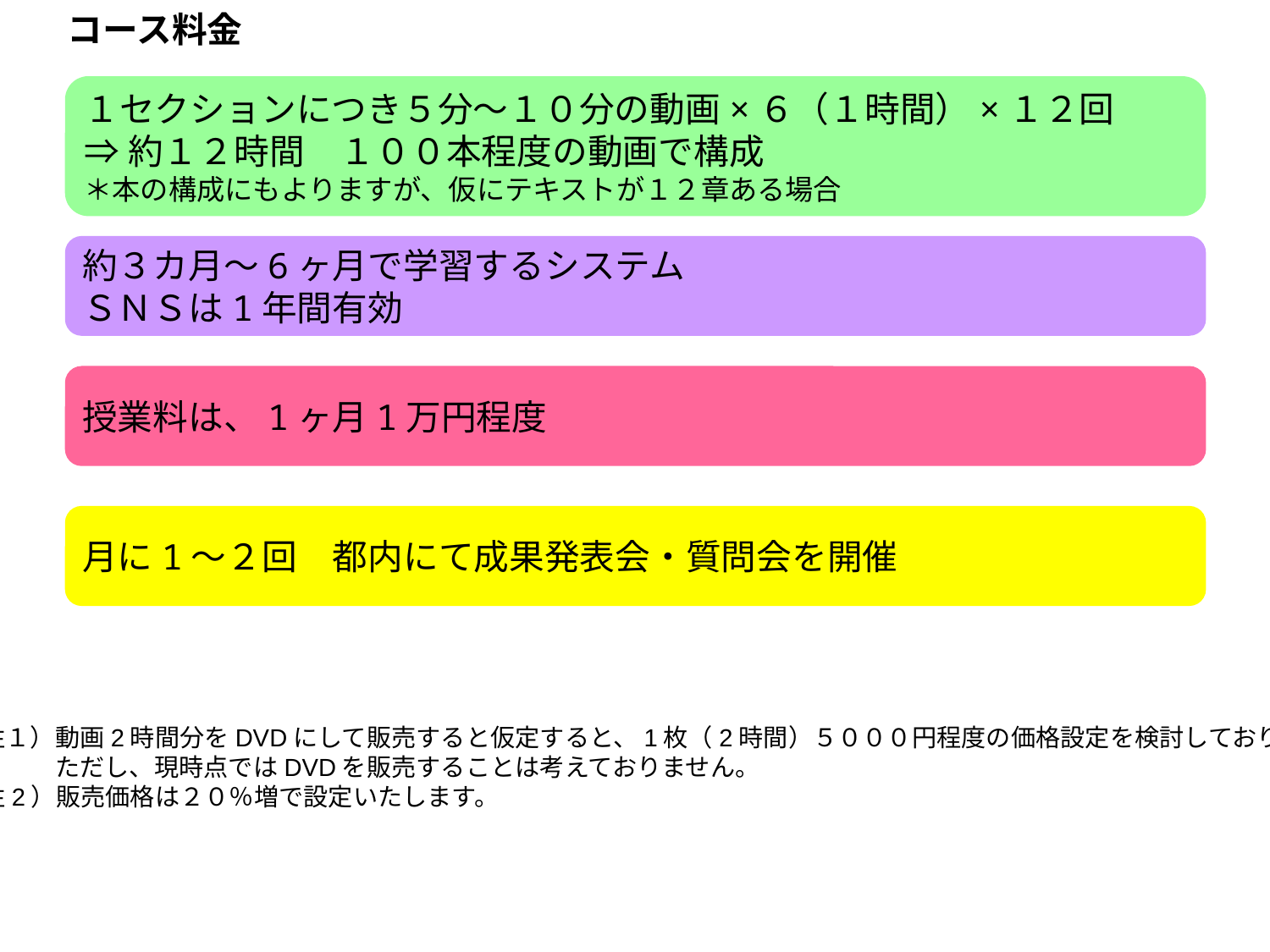

# コース料金
１セクションにつき５分～１０分の動画×６（１時間）×１２回
⇒約１２時間　１００本程度の動画で構成
＊本の構成にもよりますが、仮にテキストが１２章ある場合
約３カ月～6ヶ月で学習するシステム
ＳＮＳは1年間有効
授業料は、1ヶ月1万円程度
月に1～２回　都内にて成果発表会・質問会を開催
注１）動画2時間分をDVDにして販売すると仮定すると、1枚（2時間）５０００円程度の価格設定を検討しております。
　　　ただし、現時点ではDVDを販売することは考えておりません。
注2）販売価格は２０％増で設定いたします。